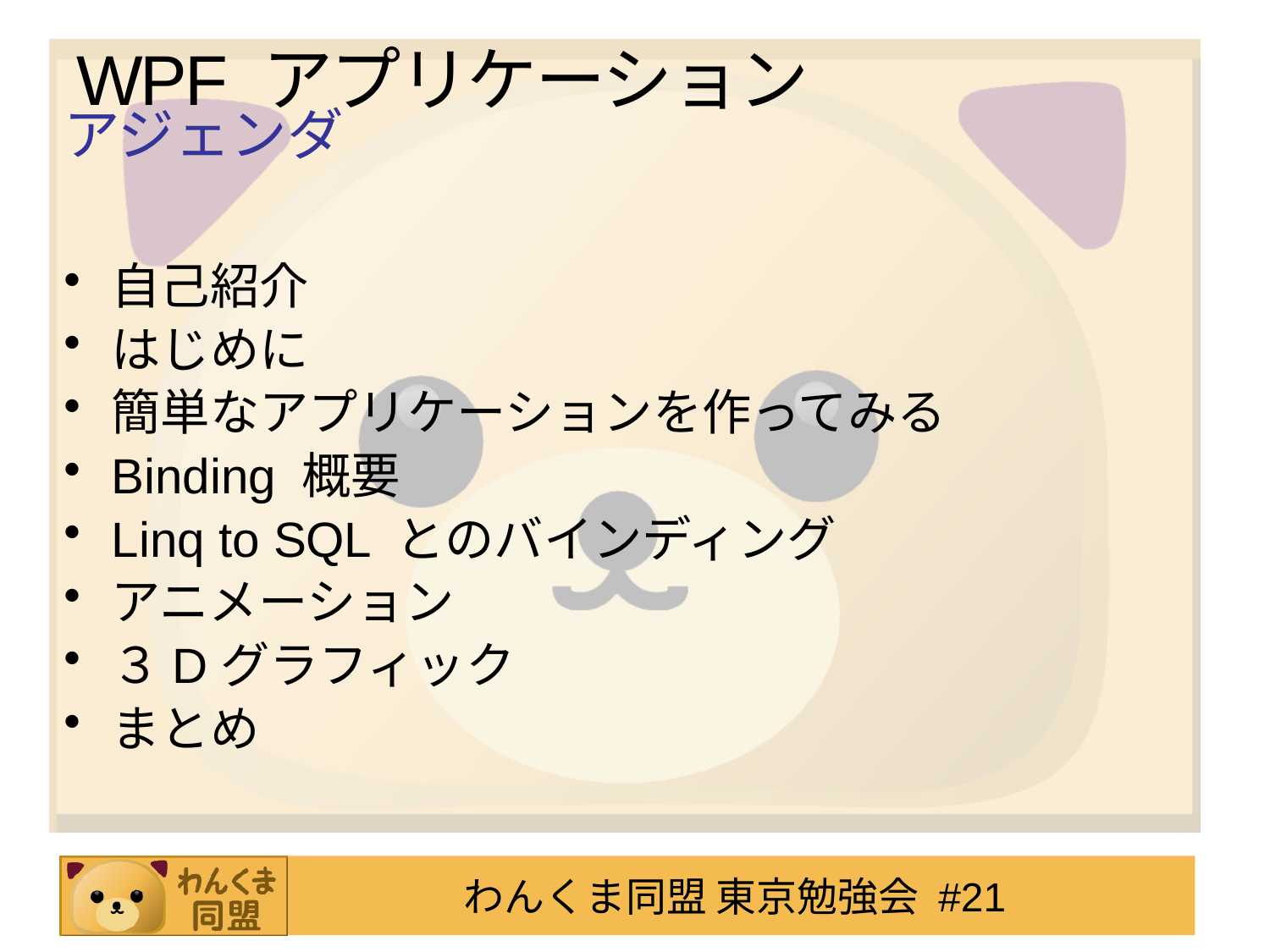

# WPF アプリケーション
アジェンダ
自己紹介
はじめに
簡単なアプリケーションを作ってみる
Binding 概要
Linq to SQL とのバインディング
アニメーション
３Dグラフィック
まとめ